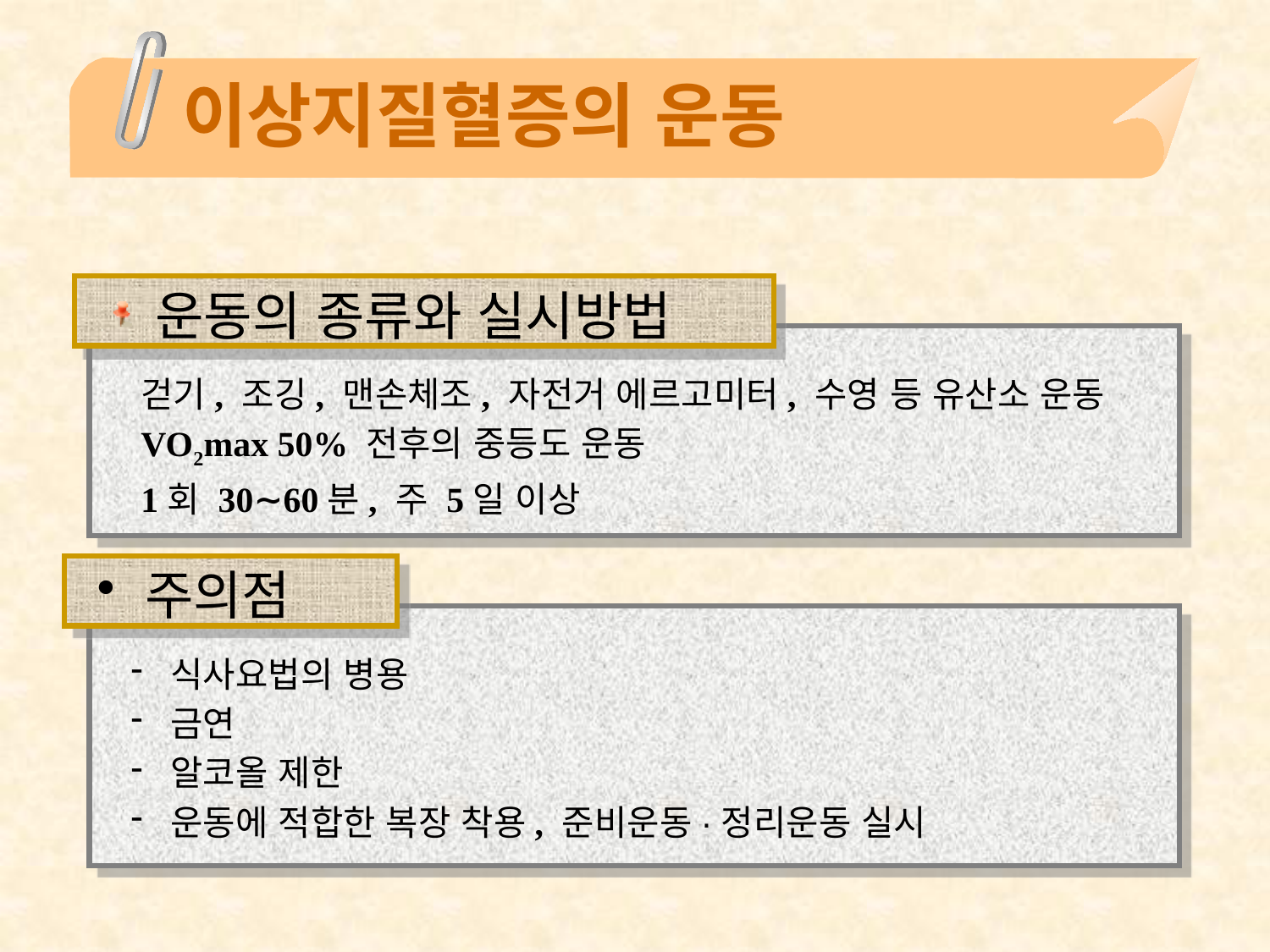

# 이상지질혈증의 운동

운동의 종류와 실시방법

걷기, 조깅, 맨손체조, 자전거 에르고미터, 수영 등 유산소 운동
VO2max 50% 전후의 중등도 운동
1회 30∼60분, 주 5일 이상

주의점

식사요법의 병용
금연
알코올 제한
운동에 적합한 복장 착용, 준비운동·정리운동 실시